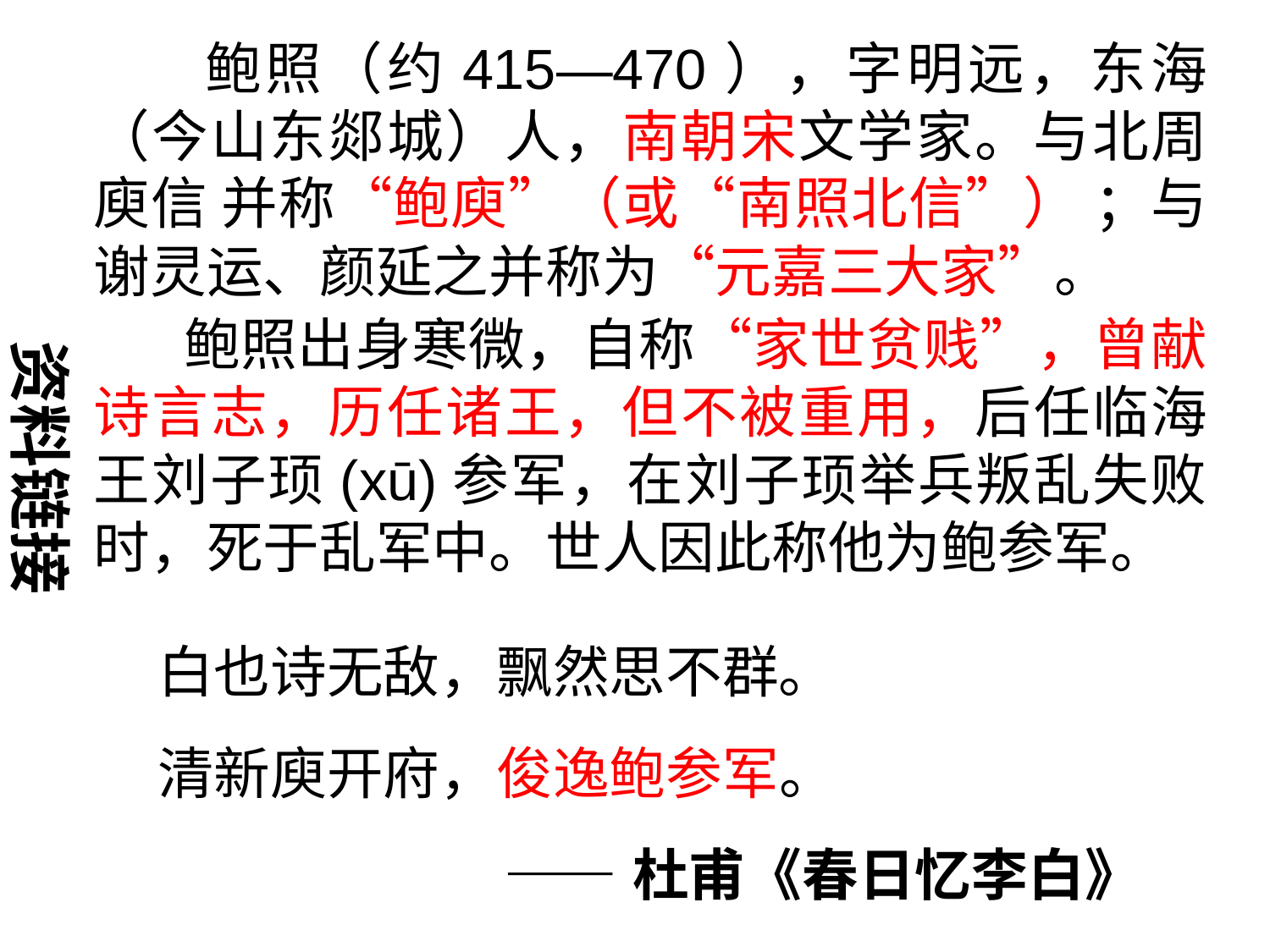

鲍照（约415—470），字明远，东海（今山东郯城）人，南朝宋文学家。与北周庾信 并称“鲍庾”（或“南照北信”） ；与谢灵运、颜延之并称为“元嘉三大家”。
 鲍照出身寒微，自称“家世贫贱”，曾献诗言志，历任诸王，但不被重用，后任临海王刘子顼(xū)参军，在刘子顼举兵叛乱失败时，死于乱军中。世人因此称他为鲍参军。
资料链接
白也诗无敌，飘然思不群。
清新庾开府，俊逸鲍参军。
                           ——杜甫《春日忆李白》